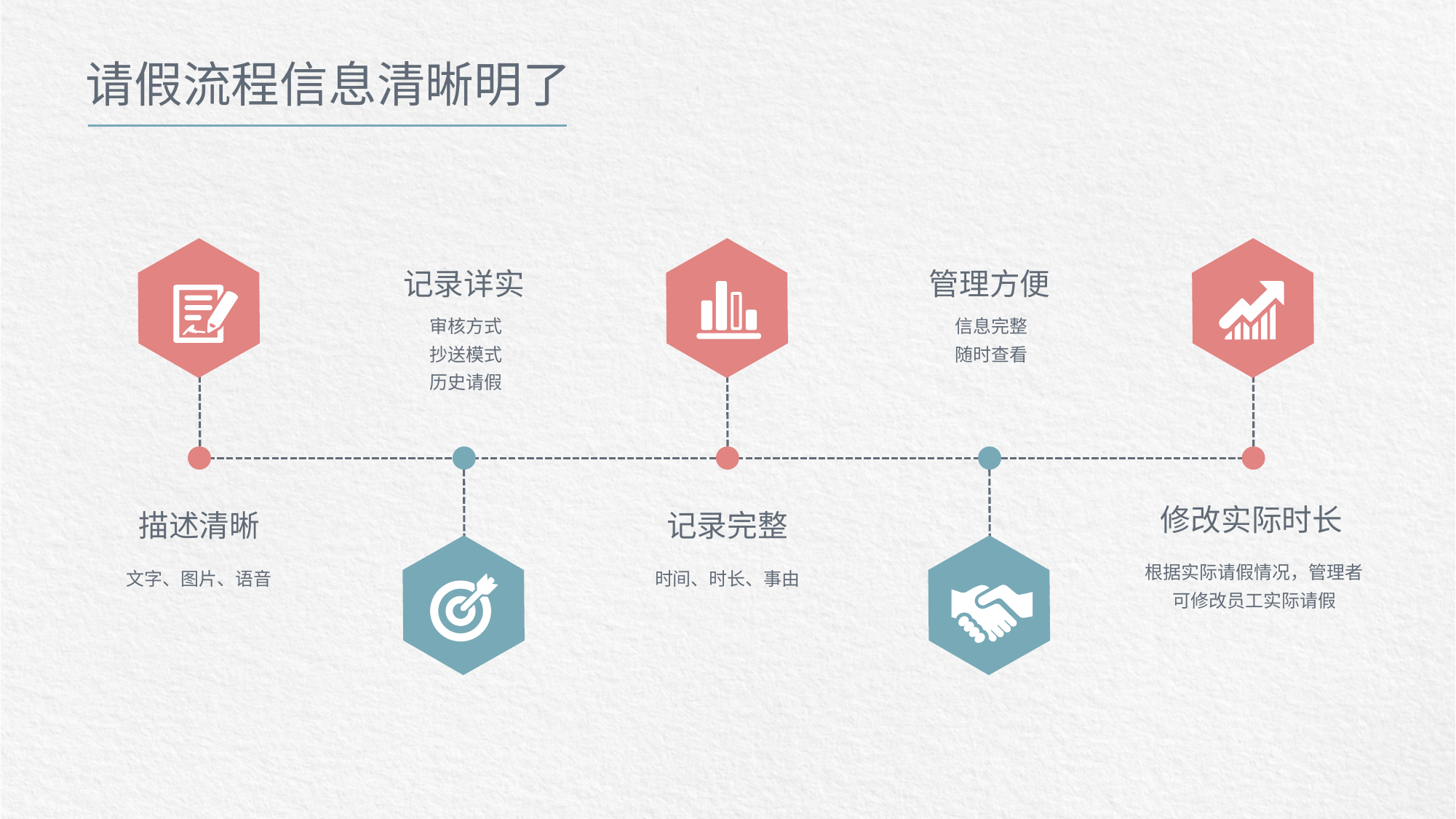

请假流程信息清晰明了

管理方便
记录详实

审核方式
抄送模式
历史请假
信息完整
随时查看

修改实际时长
记录完整
描述清晰

根据实际请假情况，管理者可修改员工实际请假
文字、图片、语音
时间、时长、事由